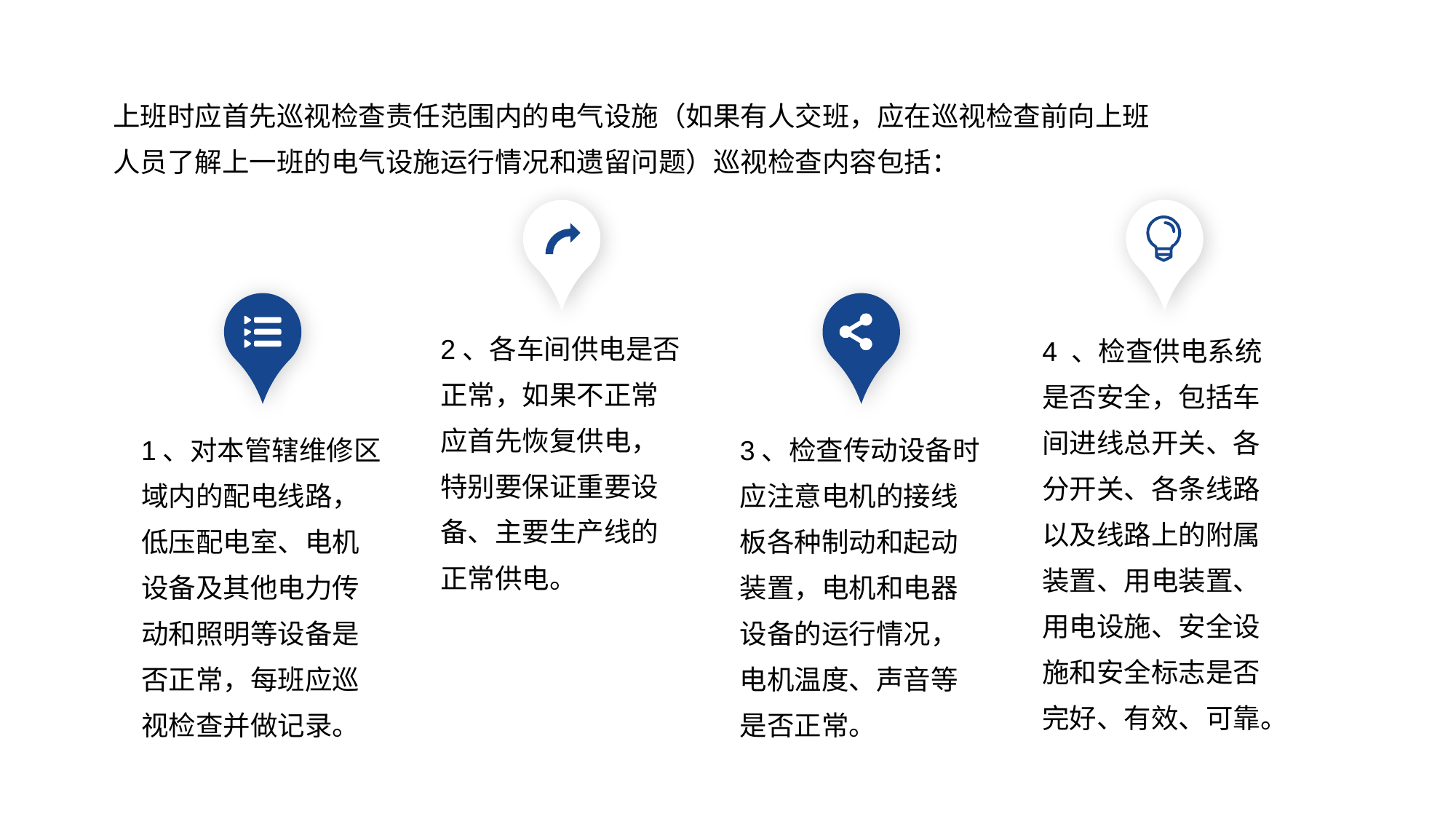

上班时应首先巡视检查责任范围内的电气设施（如果有人交班，应在巡视检查前向上班人员了解上一班的电气设施运行情况和遗留问题）巡视检查内容包括：

2、各车间供电是否正常，如果不正常应首先恢复供电，特别要保证重要设备、主要生产线的正常供电。
4 、检查供电系统是否安全，包括车间进线总开关、各分开关、各条线路以及线路上的附属装置、用电装置、用电设施、安全设施和安全标志是否完好、有效、可靠。
1、对本管辖维修区域内的配电线路，低压配电室、电机设备及其他电力传动和照明等设备是否正常，每班应巡视检查并做记录。
3、检查传动设备时应注意电机的接线板各种制动和起动装置，电机和电器设备的运行情况，电机温度、声音等是否正常。